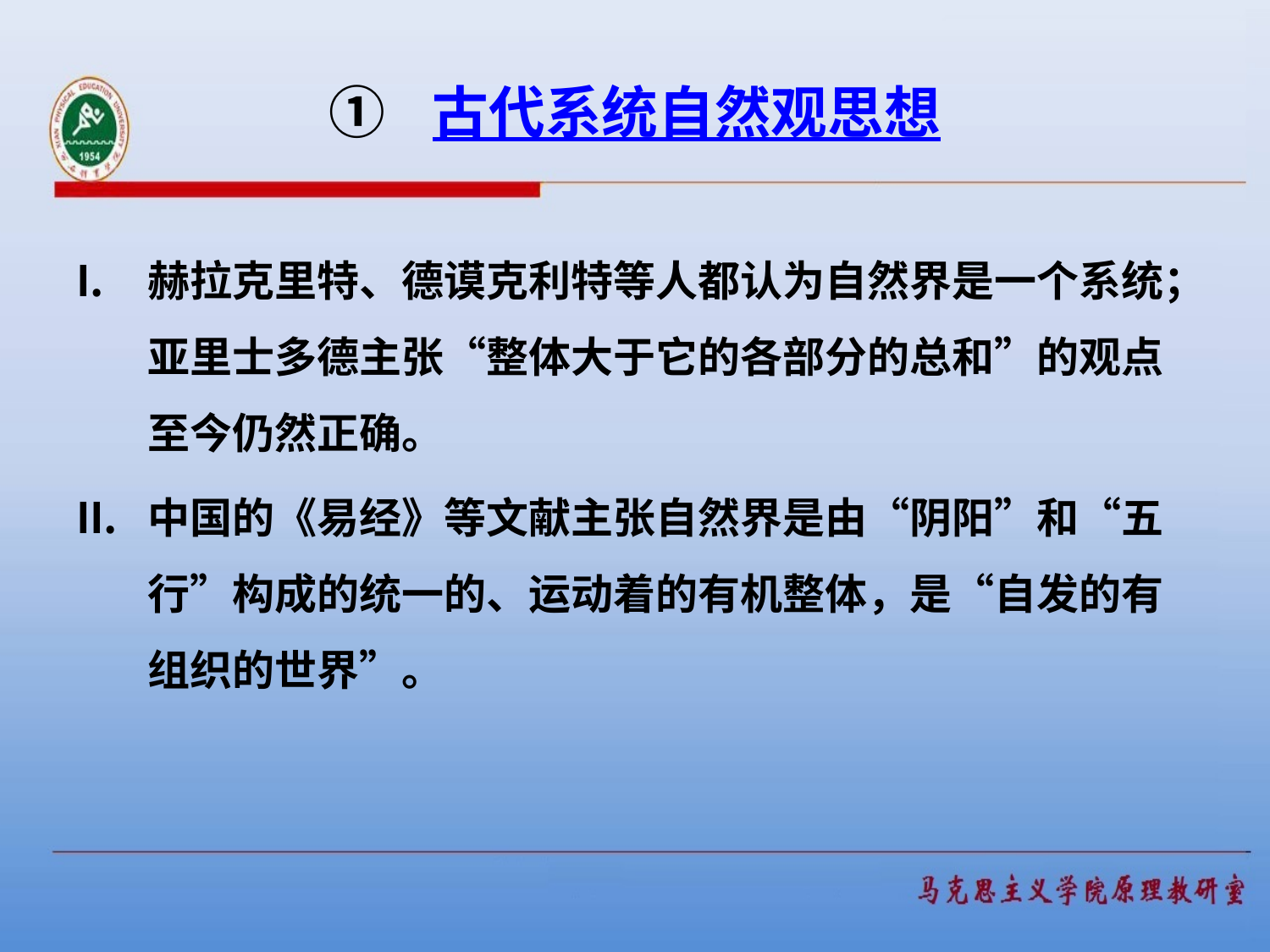

# 古代系统自然观思想
赫拉克里特、德谟克利特等人都认为自然界是一个系统；亚里士多德主张“整体大于它的各部分的总和”的观点至今仍然正确。
中国的《易经》等文献主张自然界是由“阴阳”和“五行”构成的统一的、运动着的有机整体，是“自发的有组织的世界”。